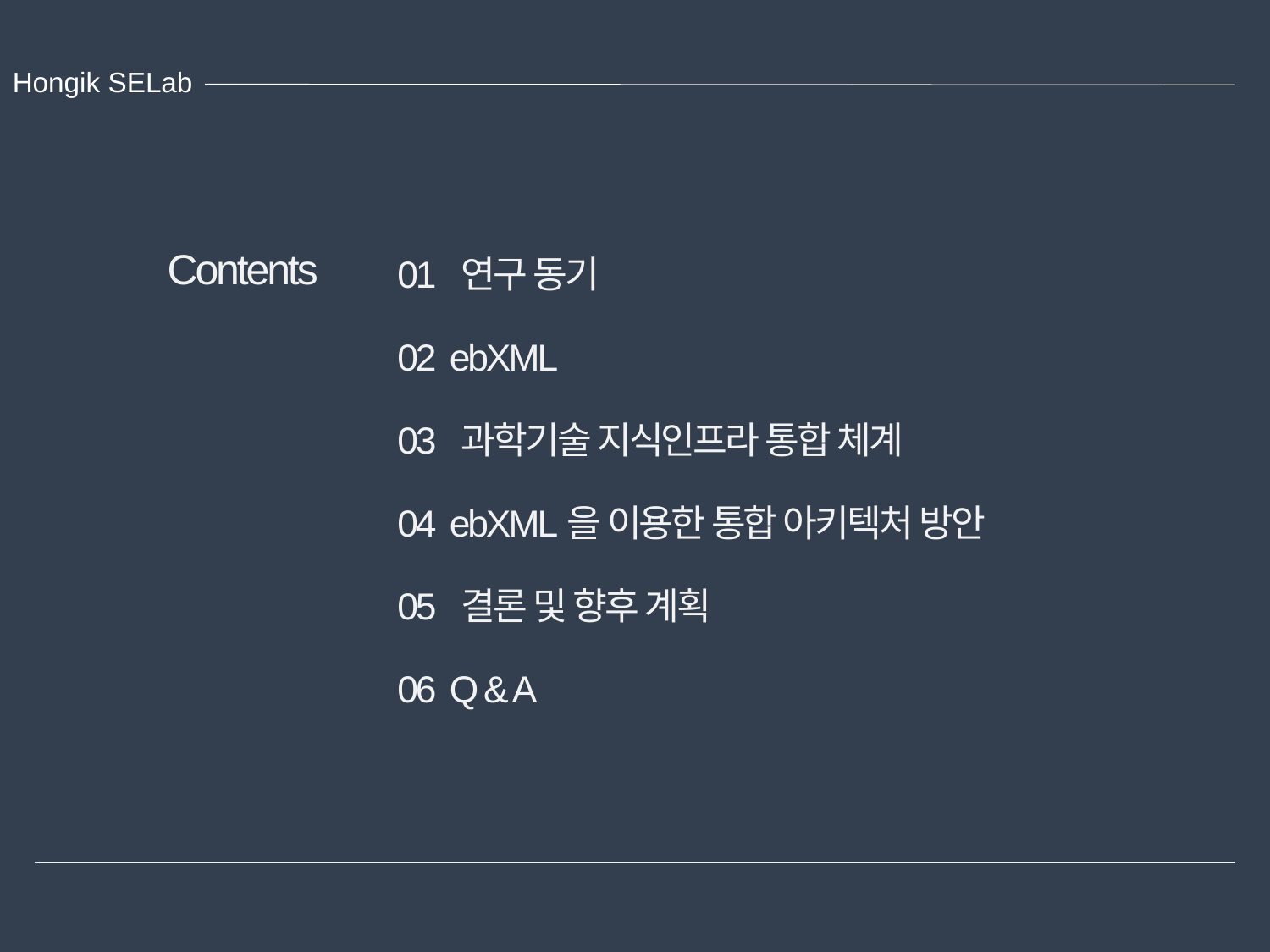

Hongik SELab
Contents
01  연구 동기
02  ebXML
03  과학기술 지식인프라 통합 체계
04  ebXML을 이용한 통합 아키텍처 방안
05  결론 및 향후 계획
06  Q & A